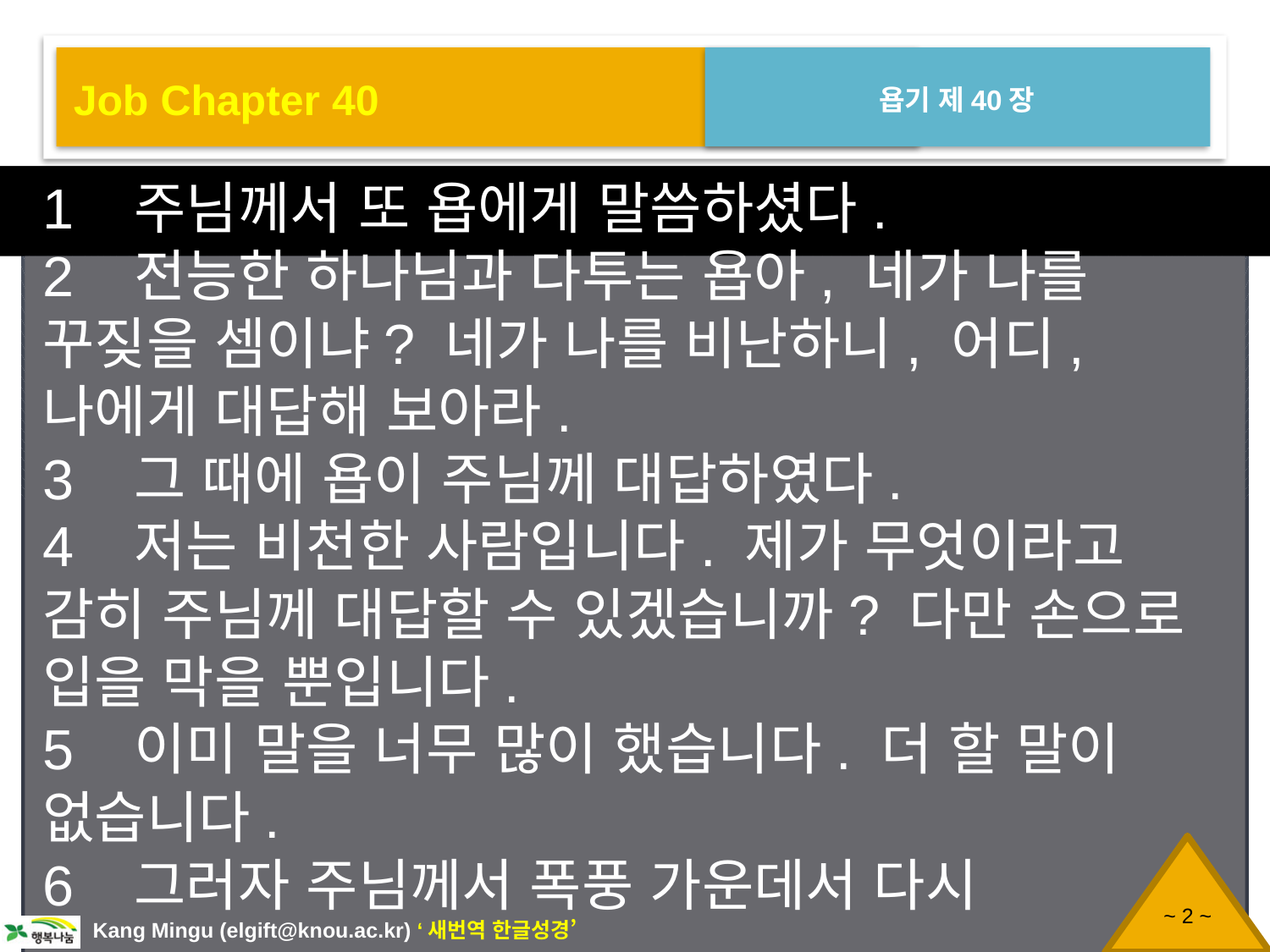

Job Chapter 40
욥기 제40장
1   주님께서 또 욥에게 말씀하셨다.
2   전능한 하나님과 다투는 욥아, 네가 나를 꾸짖을 셈이냐? 네가 나를 비난하니, 어디, 나에게 대답해 보아라.
3   그 때에 욥이 주님께 대답하였다.
4   저는 비천한 사람입니다. 제가 무엇이라고 감히 주님께 대답할 수 있겠습니까? 다만 손으로 입을 막을 뿐입니다.
5   이미 말을 너무 많이 했습니다. 더 할 말이 없습니다.
6   그러자 주님께서 폭풍 가운데서 다시